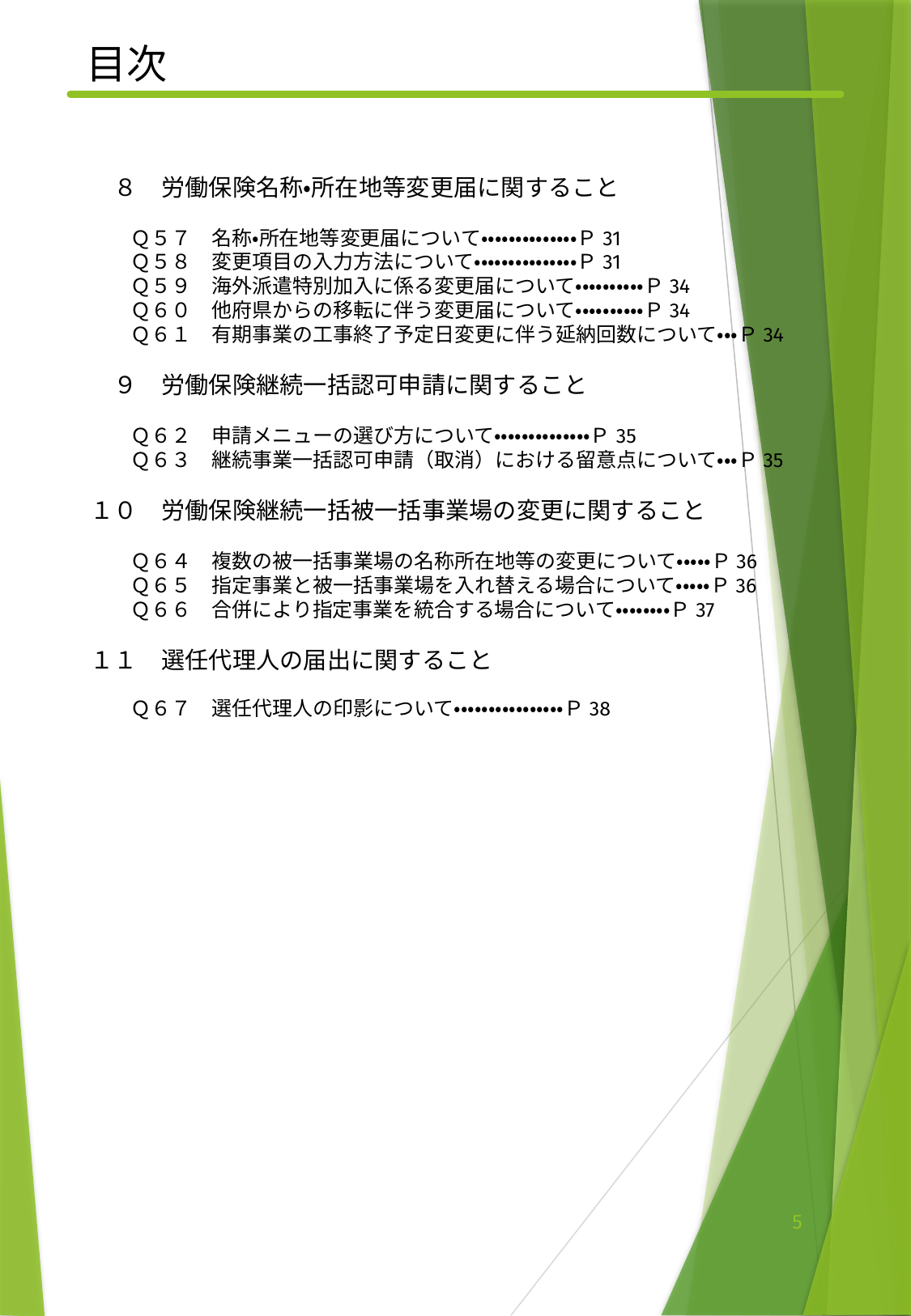

目次
　８　労働保険名称・所在地等変更届に関すること

　　Ｑ５７　名称・所在地等変更届について・・・・・・・・・・・・・・Ｐ31
　　Ｑ５８　変更項目の入力方法について・・・・・・・・・・・・・・・Ｐ31
　　Ｑ５９　海外派遣特別加入に係る変更届について・・・・・・・・・・Ｐ34
　　Ｑ６０　他府県からの移転に伴う変更届について・・・・・・・・・・Ｐ34
　　Ｑ６１　有期事業の工事終了予定日変更に伴う延納回数について・・・Ｐ34

　９　労働保険継続一括認可申請に関すること

　　Ｑ６２　申請メニューの選び方について・・・・・・・・・・・・・・Ｐ35
　　Ｑ６３　継続事業一括認可申請（取消）における留意点について・・・Ｐ35

１０　労働保険継続一括被一括事業場の変更に関すること

　　Ｑ６４　複数の被一括事業場の名称所在地等の変更について・・・・・Ｐ36
　　Ｑ６５　指定事業と被一括事業場を入れ替える場合について・・・・・Ｐ36
　　Ｑ６６　合併により指定事業を統合する場合について・・・・・・・・Ｐ37

１１　選任代理人の届出に関すること

　　Ｑ６７　選任代理人の印影について・・・・・・・・・・・・・・・・Ｐ38

5